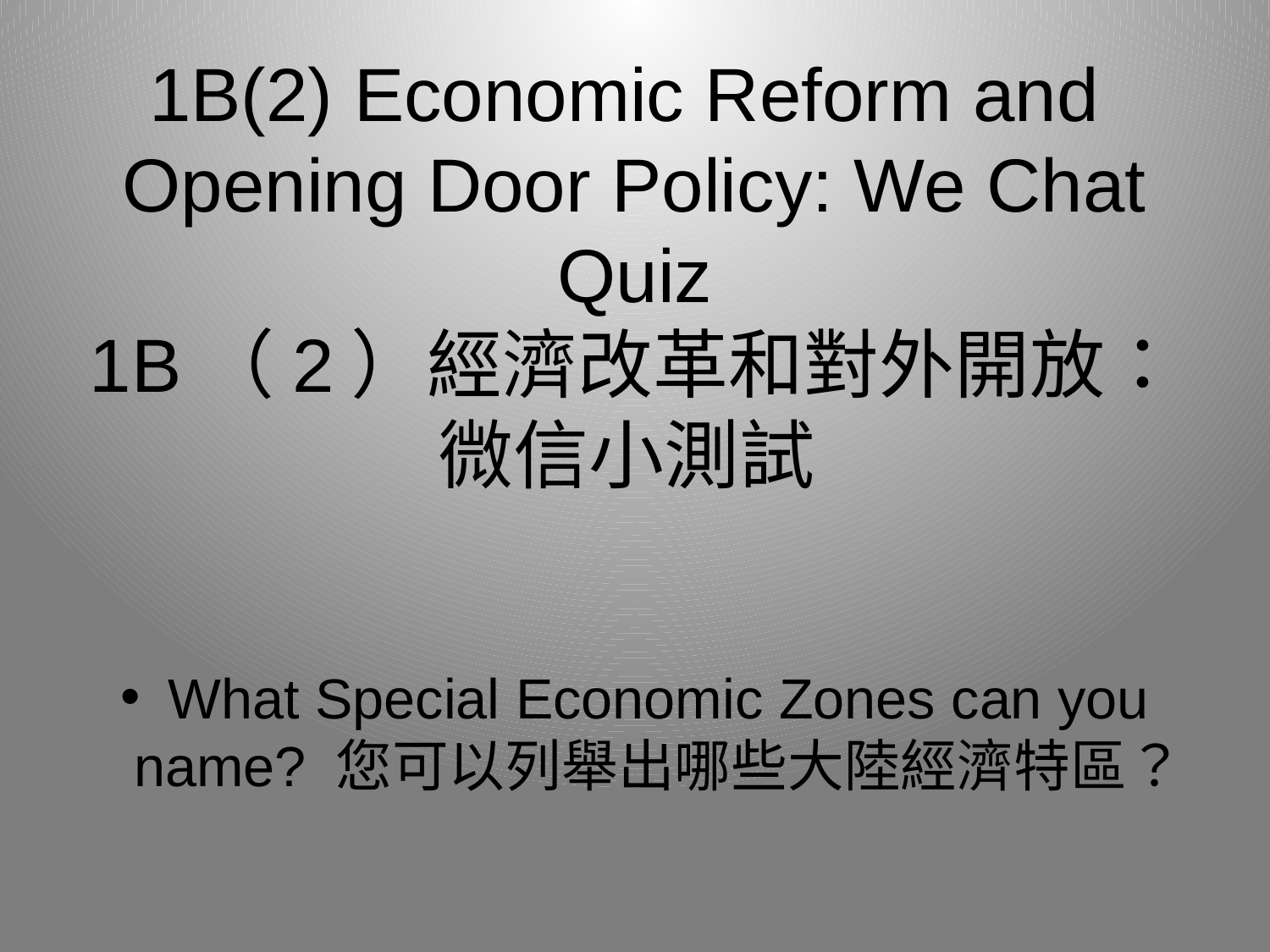

# 1B(2) Economic Reform and Opening Door Policy: We Chat Quiz 1B（2）經濟改革和對外開放：微信小測試
What Special Economic Zones can you name? 您可以列舉出哪些大陸經濟特區？